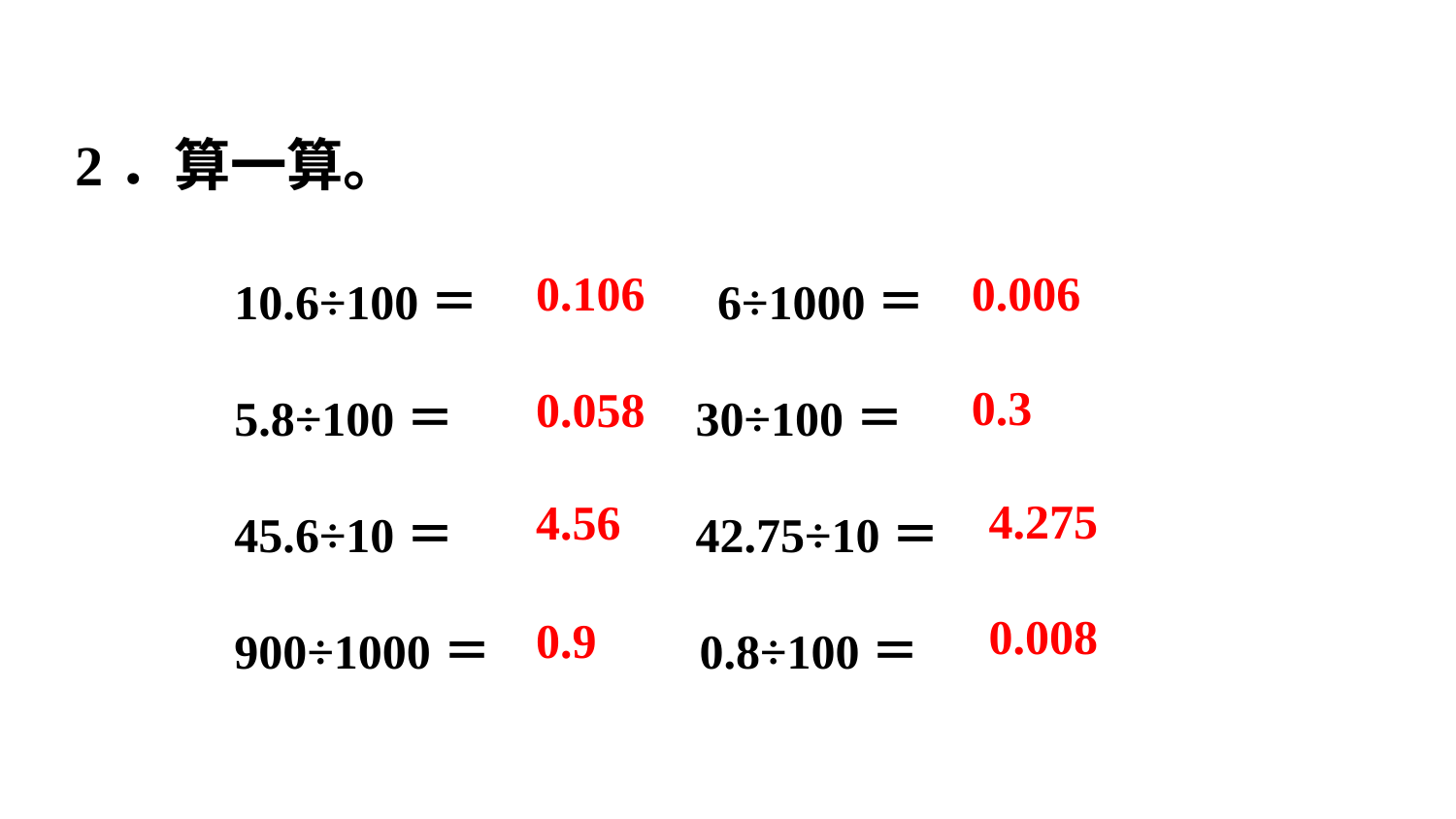

2．算一算。
10.6÷100＝ 　　　　  6÷1000＝
5.8÷100＝                     30÷100＝
45.6÷10＝                     42.75÷10＝
900÷1000＝                  0.8÷100＝
0.106
0.006
0.3
0.058
4.275
4.56
0.008
0.9